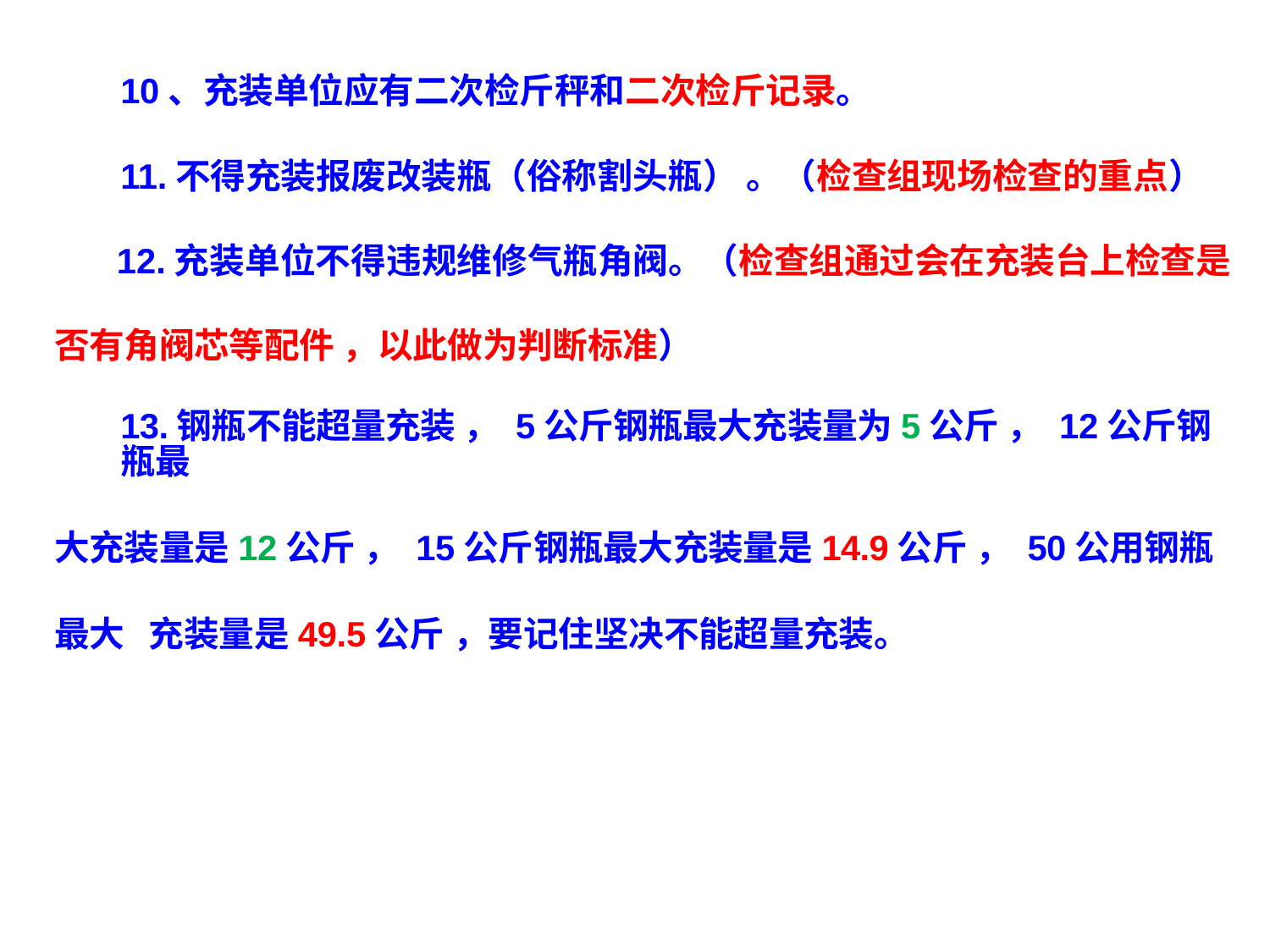

10、充装单位应有二次检斤秤和二次检斤记录。

11.不得充装报废改装瓶（俗称割头瓶） 。（检查组现场检查的重点）

12.充装单位不得违规维修气瓶角阀。（检查组通过会在充装台上检查是
否有角阀芯等配件 ，以此做为判断标准）

13.钢瓶不能超量充装 ， 5公斤钢瓶最大充装量为5公斤 ， 12公斤钢瓶最
大充装量是12公斤 ， 15公斤钢瓶最大充装量是14.9公斤 ， 50公用钢瓶最大   充装量是49.5公斤 ，要记住坚决不能超量充装。